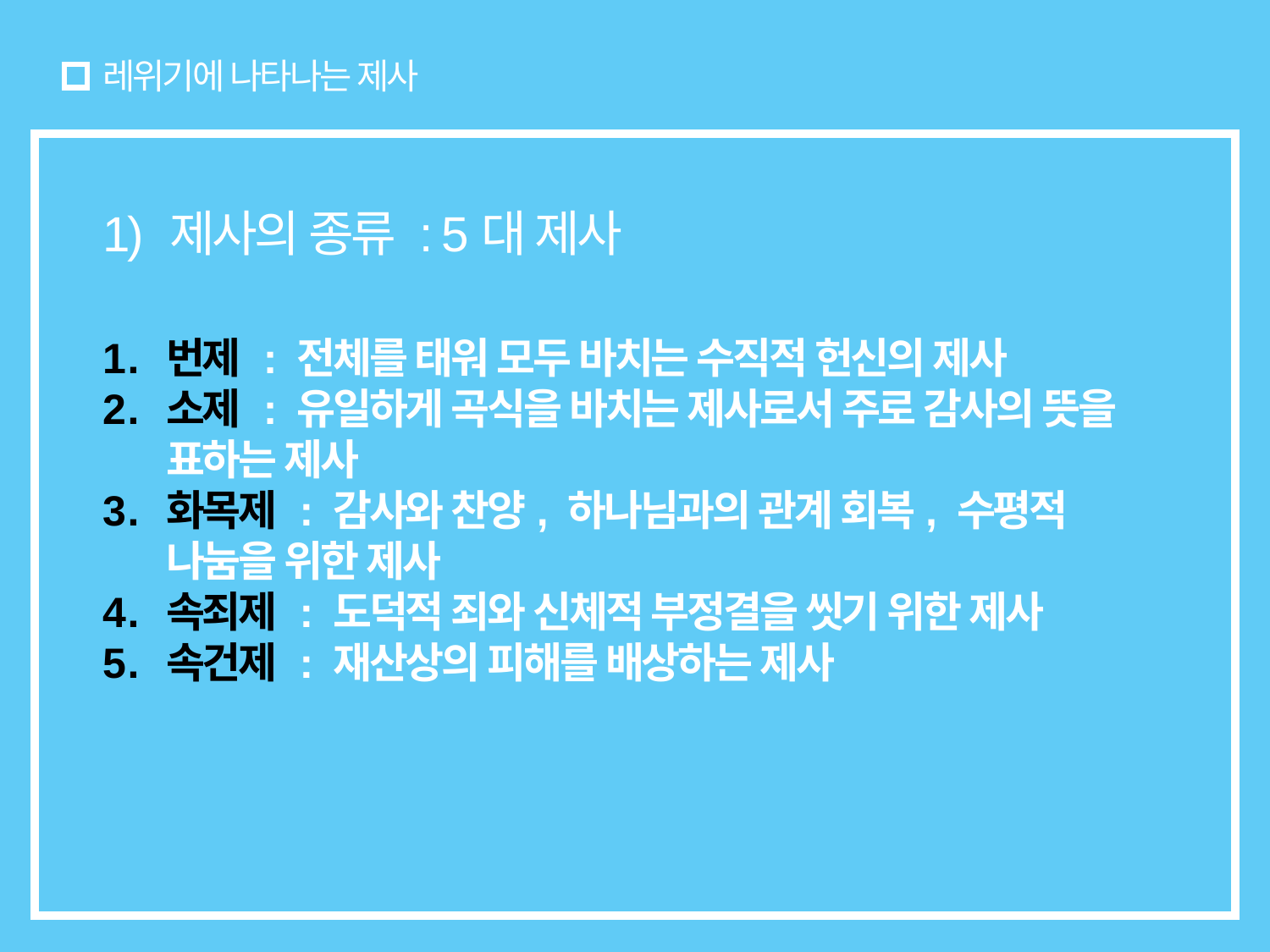

# 레위기에 나타나는 제사

1) 제사의 종류 : 5대 제사
번제 : 전체를 태워 모두 바치는 수직적 헌신의 제사
소제 : 유일하게 곡식을 바치는 제사로서 주로 감사의 뜻을 표하는 제사
화목제 : 감사와 찬양, 하나님과의 관계 회복, 수평적 나눔을 위한 제사
속죄제 : 도덕적 죄와 신체적 부정결을 씻기 위한 제사
속건제 : 재산상의 피해를 배상하는 제사